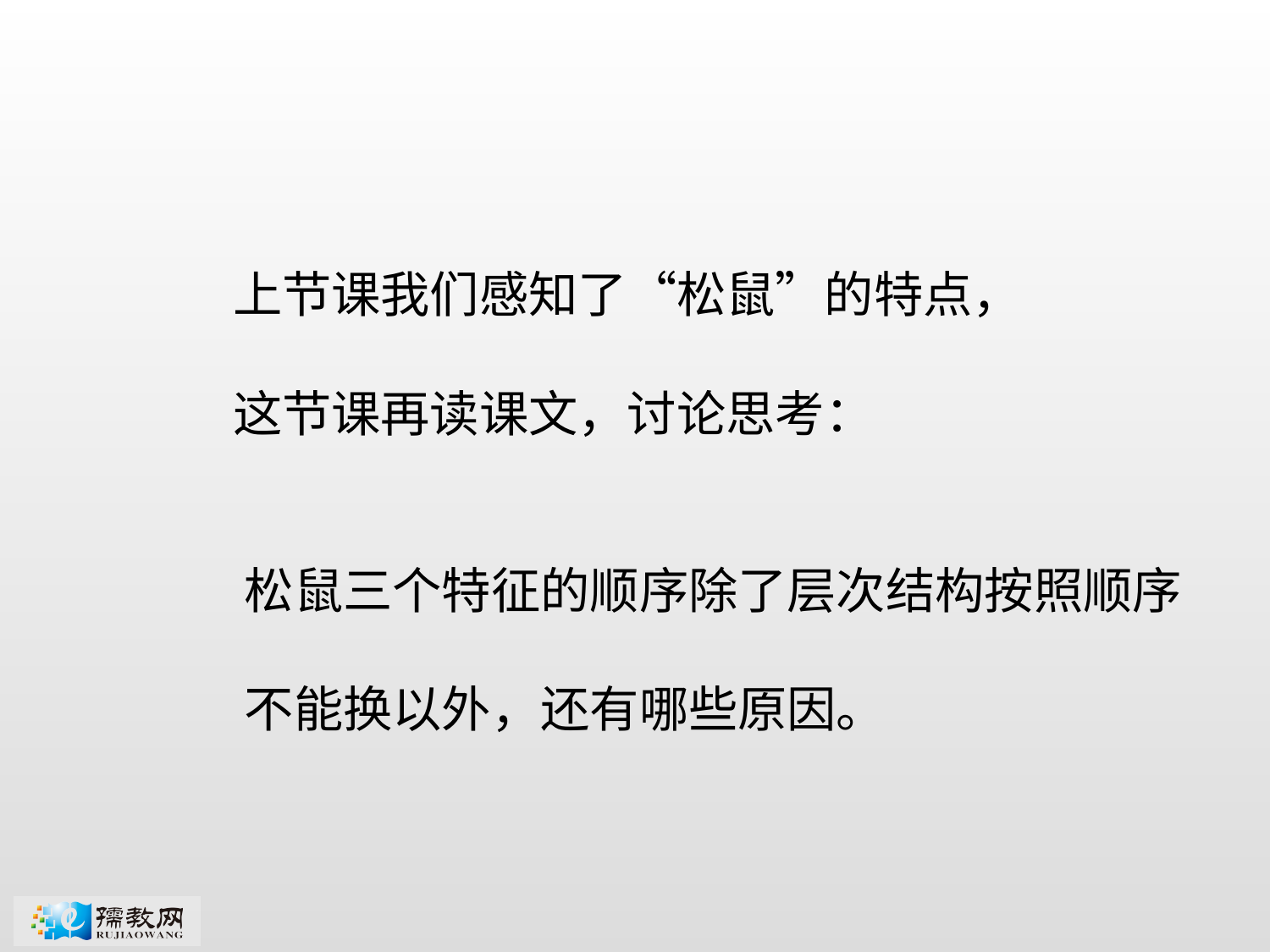

上节课我们感知了“松鼠”的特点，这节课再读课文，讨论思考：
松鼠三个特征的顺序除了层次结构按照顺序不能换以外，还有哪些原因。